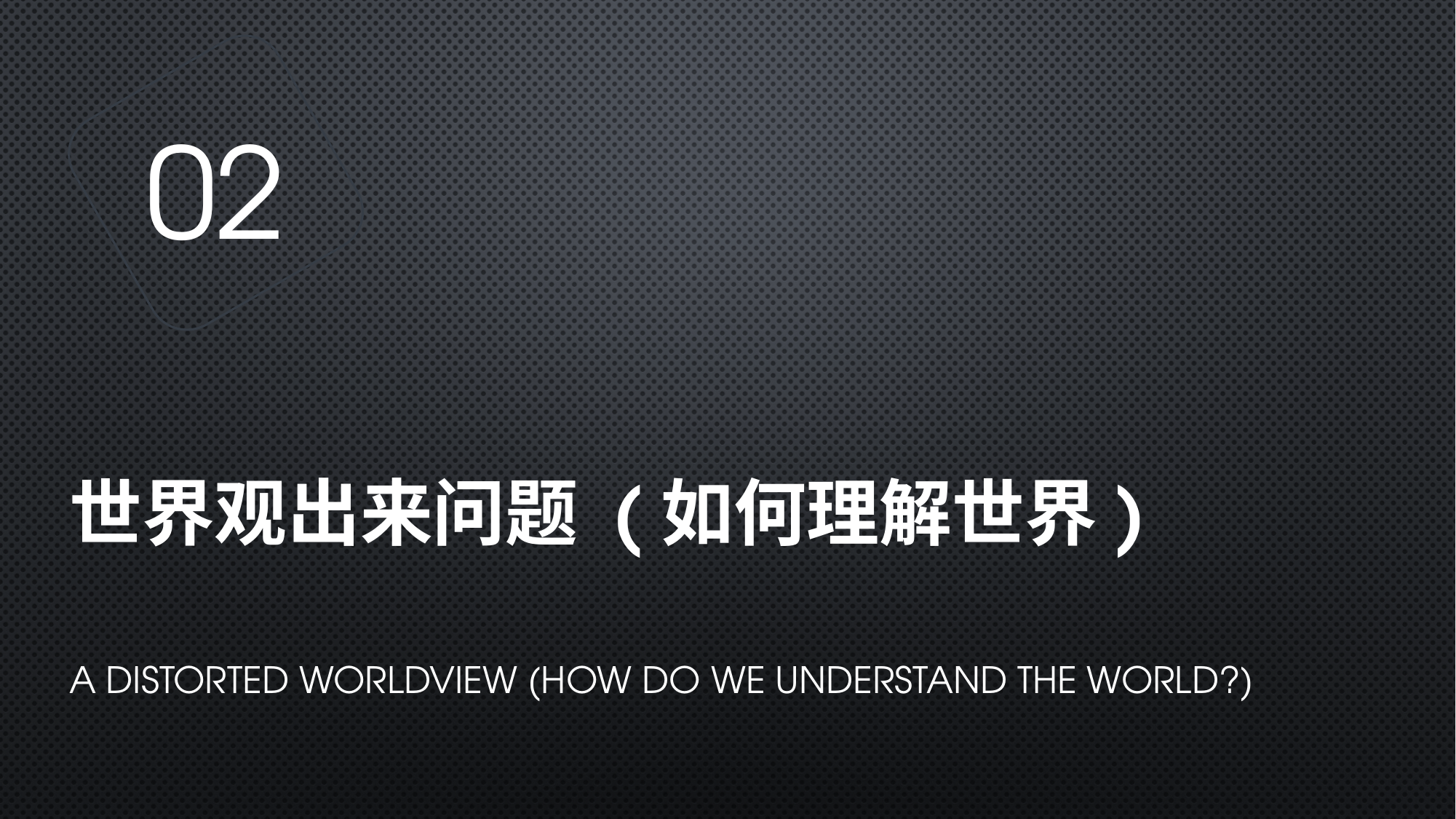

02
# 世界观出来问题 (如何理解世界)
A Distorted Worldview (How do we understand the world?)